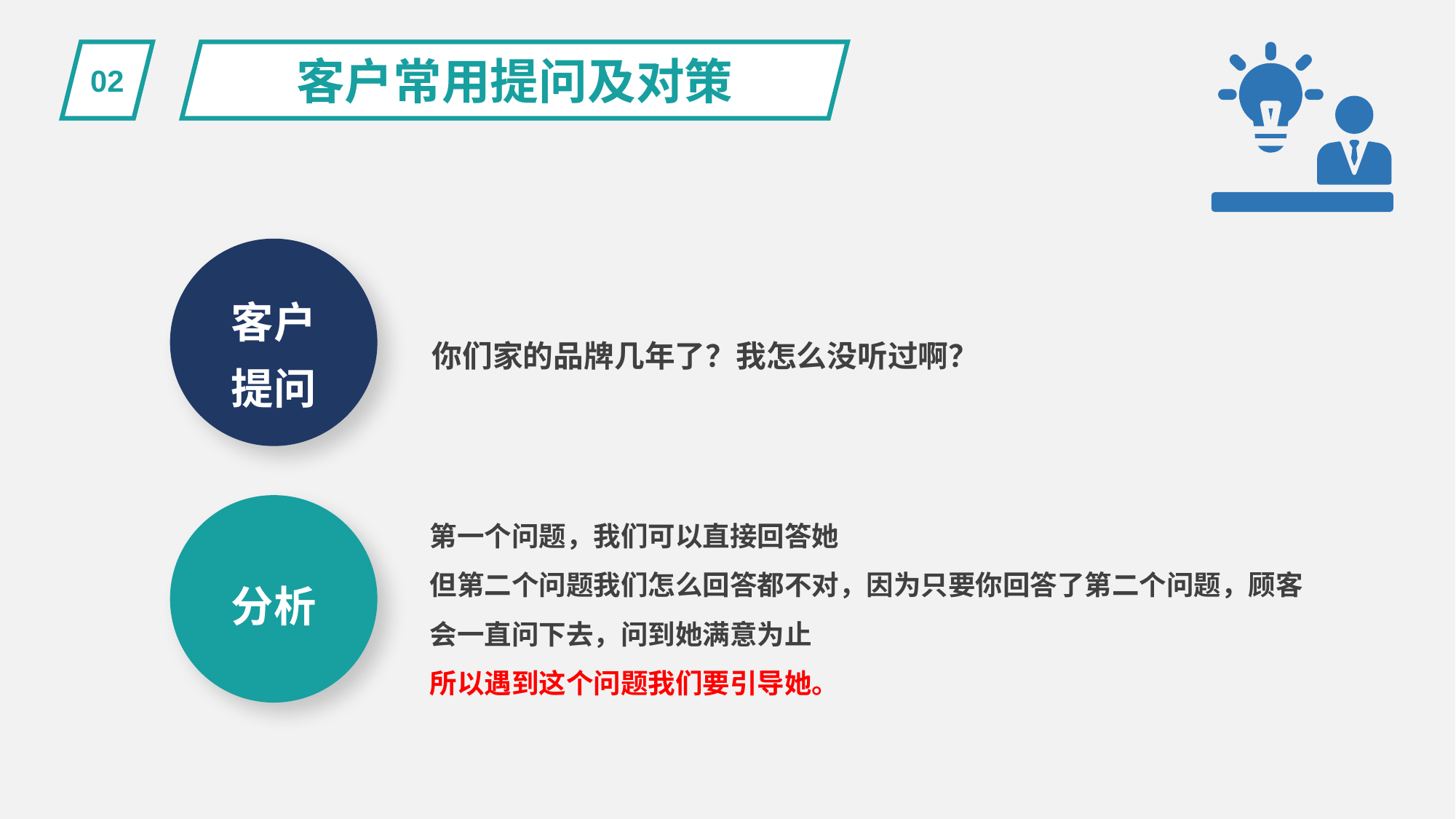

02
客户常用提问及对策

客户
提问
你们家的品牌几年了？我怎么没听过啊？

分析
第一个问题，我们可以直接回答她
但第二个问题我们怎么回答都不对，因为只要你回答了第二个问题，顾客会一直问下去，问到她满意为止
所以遇到这个问题我们要引导她。